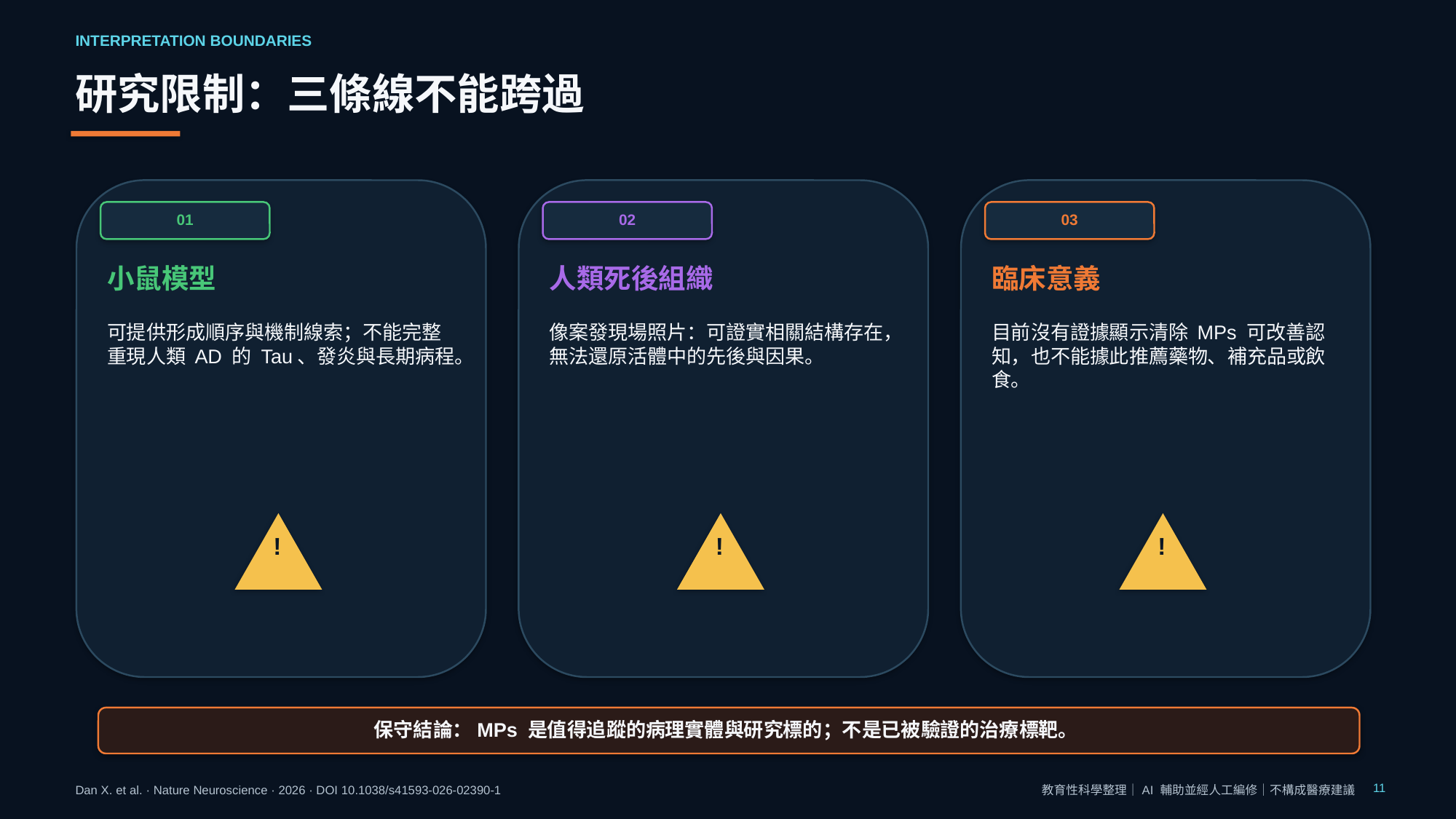

INTERPRETATION BOUNDARIES
研究限制：三條線不能跨過

01
02
03
小鼠模型
人類死後組織
臨床意義
可提供形成順序與機制線索；不能完整重現人類 AD 的 Tau、發炎與長期病程。
像案發現場照片：可證實相關結構存在，無法還原活體中的先後與因果。
目前沒有證據顯示清除 MPs 可改善認知，也不能據此推薦藥物、補充品或飲食。

!
!
!

保守結論：MPs 是值得追蹤的病理實體與研究標的；不是已被驗證的治療標靶。
11
Dan X. et al. · Nature Neuroscience · 2026 · DOI 10.1038/s41593-026-02390-1
教育性科學整理｜AI 輔助並經人工編修｜不構成醫療建議